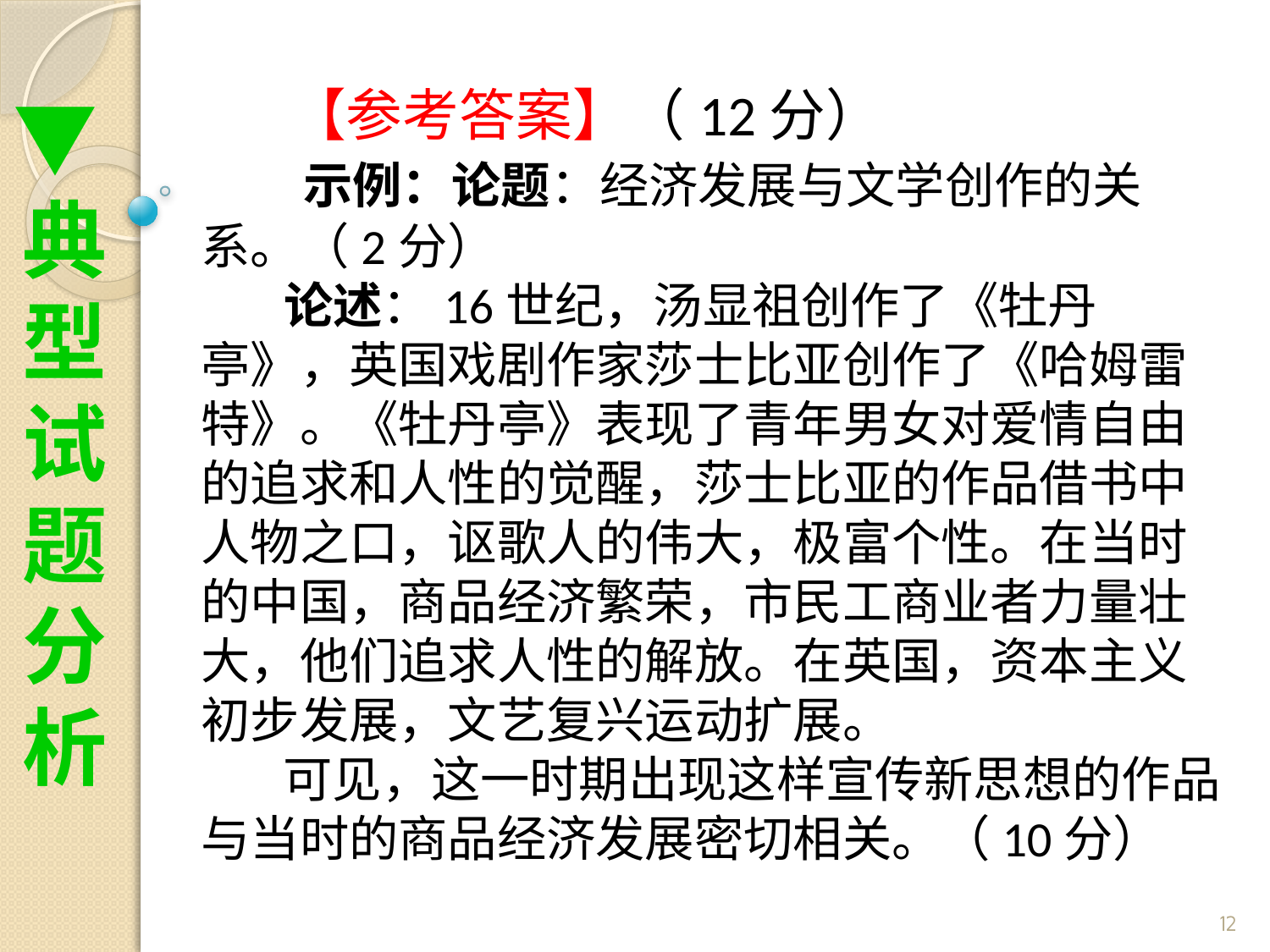

【参考答案】（12分）
    示例：论题：经济发展与文学创作的关系。（2分）
   论述：16世纪，汤显祖创作了《牡丹亭》，英国戏剧作家莎士比亚创作了《哈姆雷特》。《牡丹亭》表现了青年男女对爱情自由的追求和人性的觉醒，莎士比亚的作品借书中人物之口，讴歌人的伟大，极富个性。在当时的中国，商品经济繁荣，市民工商业者力量壮大，他们追求人性的解放。在英国，资本主义初步发展，文艺复兴运动扩展。
   可见，这一时期出现这样宣传新思想的作品与当时的商品经济发展密切相关。（10分）
▼典型试题分析
12